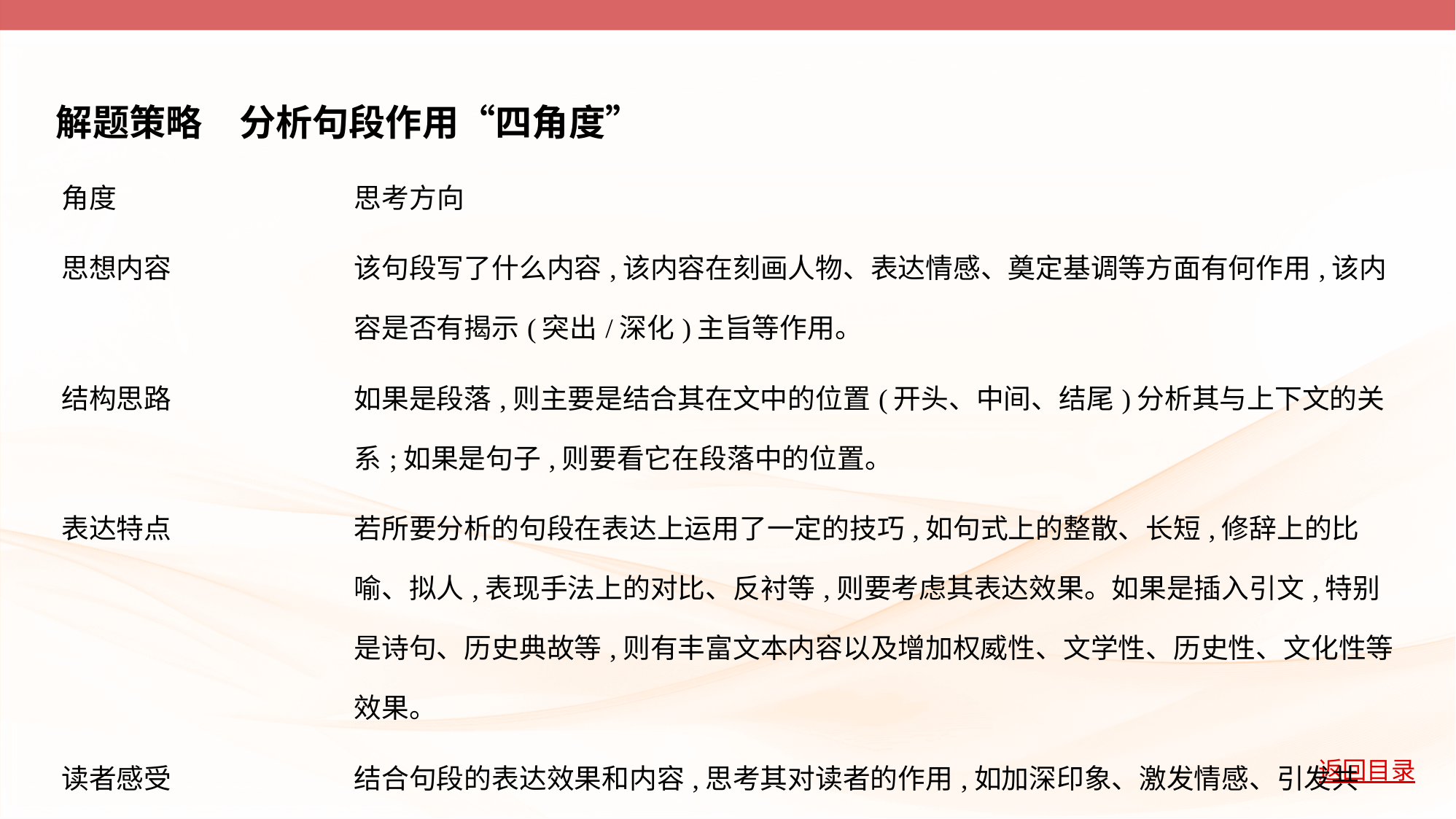

解题策略　分析句段作用“四角度”
| 角度 | 思考方向 |
| --- | --- |
| 思想内容 | 该句段写了什么内容,该内容在刻画人物、表达情感、奠定基调等方面有何作用,该内容是否有揭示(突出/深化)主旨等作用。 |
| 结构思路 | 如果是段落,则主要是结合其在文中的位置(开头、中间、结尾)分析其与上下文的关系;如果是句子,则要看它在段落中的位置。 |
| 表达特点 | 若所要分析的句段在表达上运用了一定的技巧,如句式上的整散、长短,修辞上的比喻、拟人,表现手法上的对比、反衬等,则要考虑其表达效果。如果是插入引文,特别是诗句、历史典故等,则有丰富文本内容以及增加权威性、文学性、历史性、文化性等效果。 |
| 读者感受 | 结合句段的表达效果和内容,思考其对读者的作用,如加深印象、激发情感、引发共鸣、发人深思、引人想象等。 |